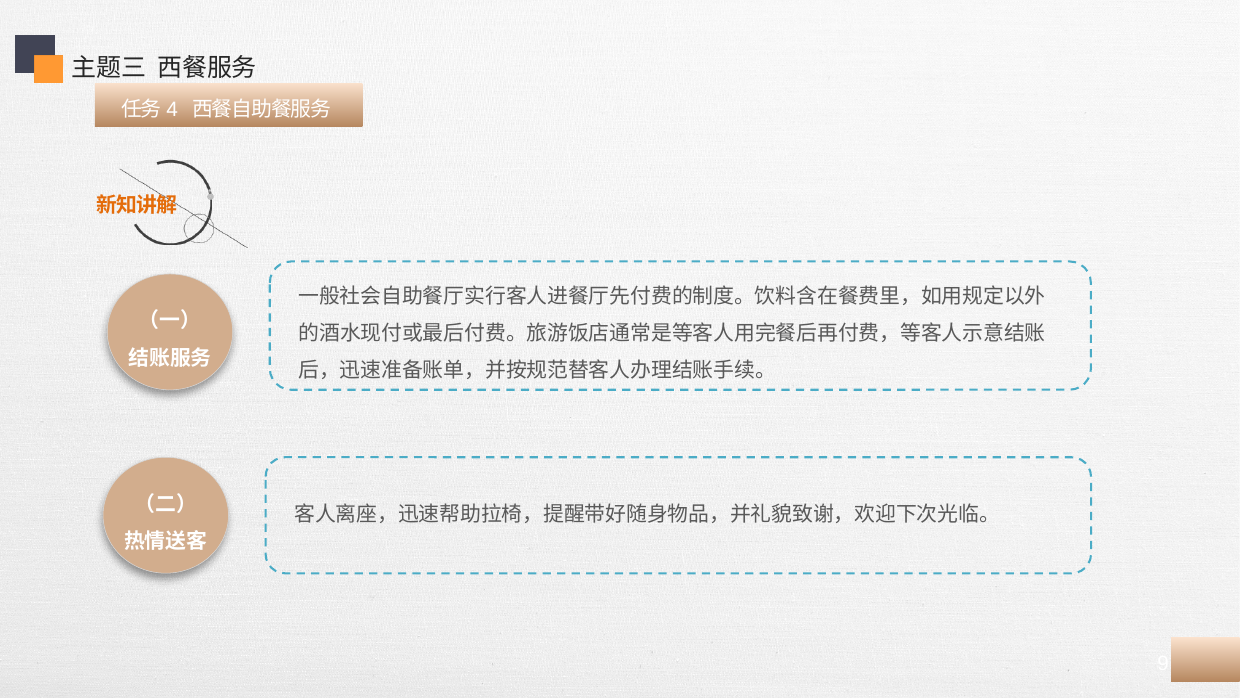

主题三  西餐服务
 任务4  西餐自助餐服务

一般社会自助餐厅实行客人进餐厅先付费的制度。饮料含在餐费里，如用规定以外的酒水现付或最后付费。旅游饭店通常是等客人用完餐后再付费，等客人示意结账后，迅速准备账单，并按规范替客人办理结账手续。
（一）
结账服务
（二）
热情送客

客人离座，迅速帮助拉椅，提醒带好随身物品，并礼貌致谢，欢迎下次光临。